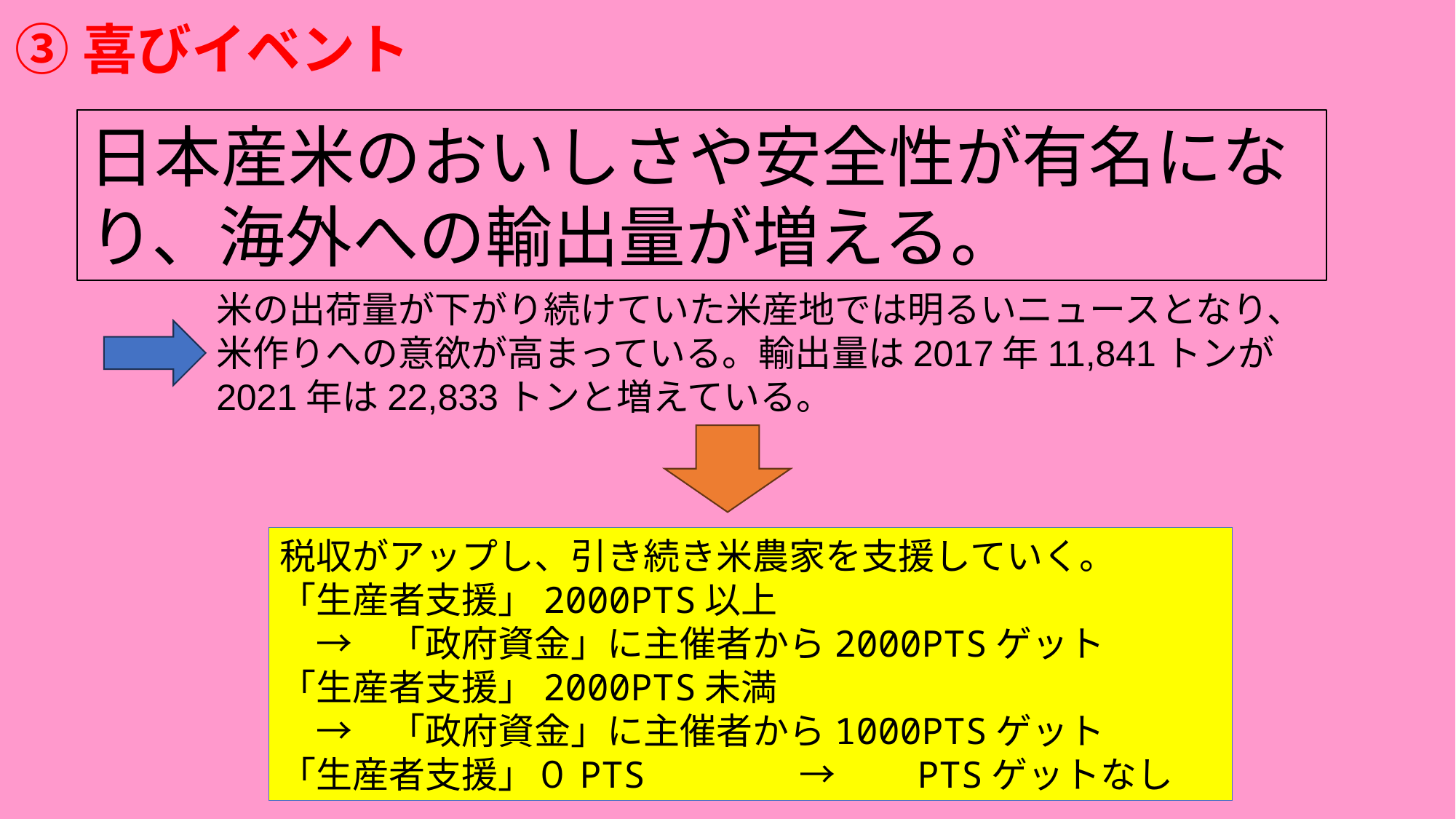

③喜びイベント
日本産米のおいしさや安全性が有名になり、海外への輸出量が増える。
米の出荷量が下がり続けていた米産地では明るいニュースとなり、米作りへの意欲が高まっている。輸出量は2017年11,841トンが2021年は22,833トンと増えている。

税収がアップし、引き続き米農家を支援していく。
「生産者支援」2000PTS以上
　→　「政府資金」に主催者から2000PTSゲット
「生産者支援」2000PTS未満
　→　「政府資金」に主催者から1000PTSゲット
「生産者支援」０PTS　　　　→　　PTSゲットなし